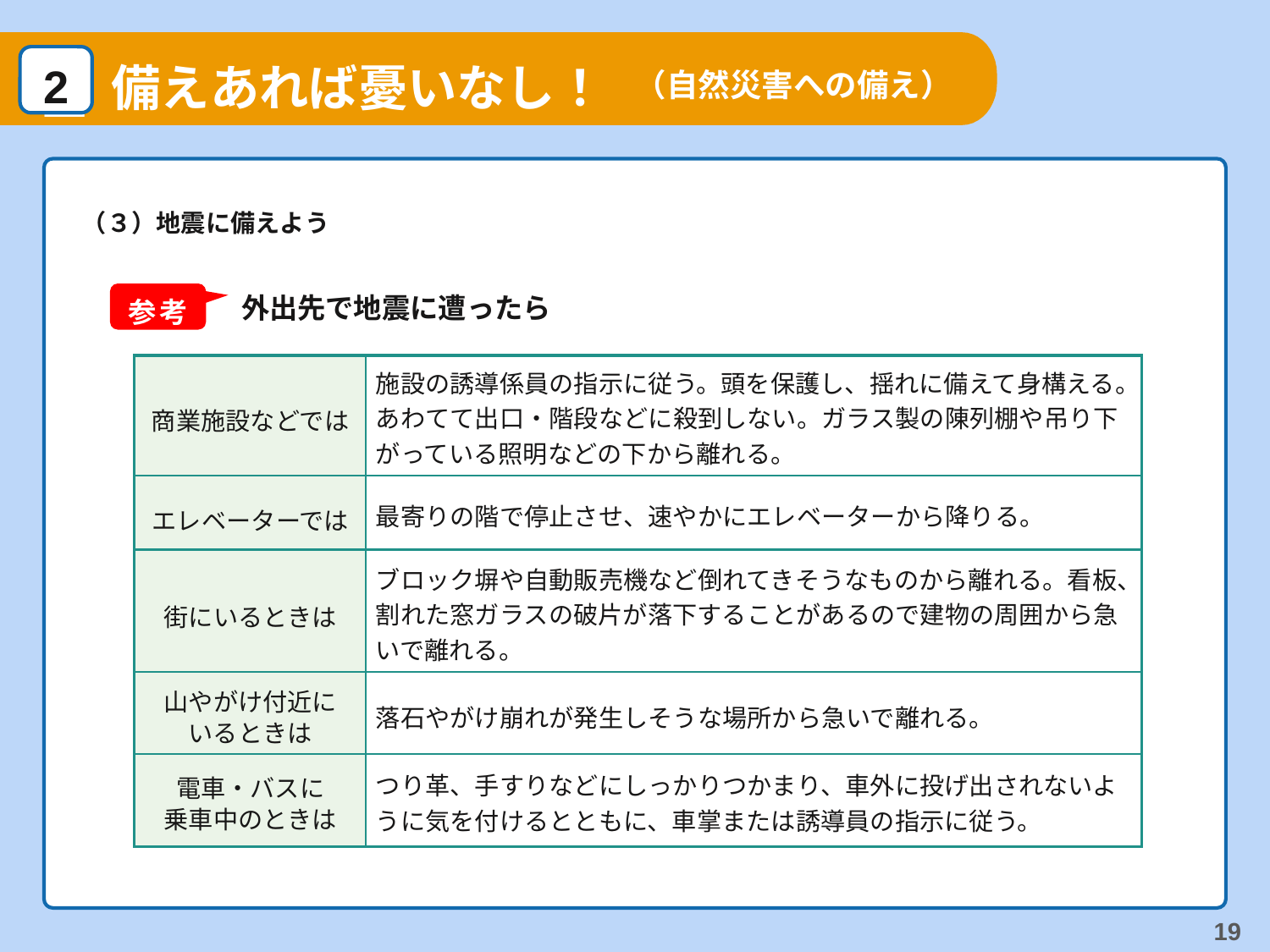

１
2
備えあれば憂いなし！
（自然災害への備え）

（３）地震に備えよう
参考
外出先で地震に遭ったら

施設の誘導係員の指示に従う。頭を保護し、揺れに備えて身構える。あわてて出口・階段などに殺到しない。ガラス製の陳列棚や吊り下がっている照明などの下から離れる。
商業施設などでは
エレベーターでは
最寄りの階で停止させ、速やかにエレベーターから降りる。
ブロック塀や自動販売機など倒れてきそうなものから離れる。看板、割れた窓ガラスの破片が落下することがあるので建物の周囲から急いで離れる。
街にいるときは
山やがけ付近に
いるときは
落石やがけ崩れが発生しそうな場所から急いで離れる。
つり革、手すりなどにしっかりつかまり、車外に投げ出されないように気を付けるとともに、車掌または誘導員の指示に従う。
電車・バスに
乗車中のときは
ハザードマップの活用
・国土交通省ハザードマップポータルサイト
　　http://disaportal.gsi.go.jp/index2.html
・動画で学ぼう！ハザードマップ（日本損害保険協会）
　　http://www.sonpo.or.jp/protection/bousai/hm/index.html